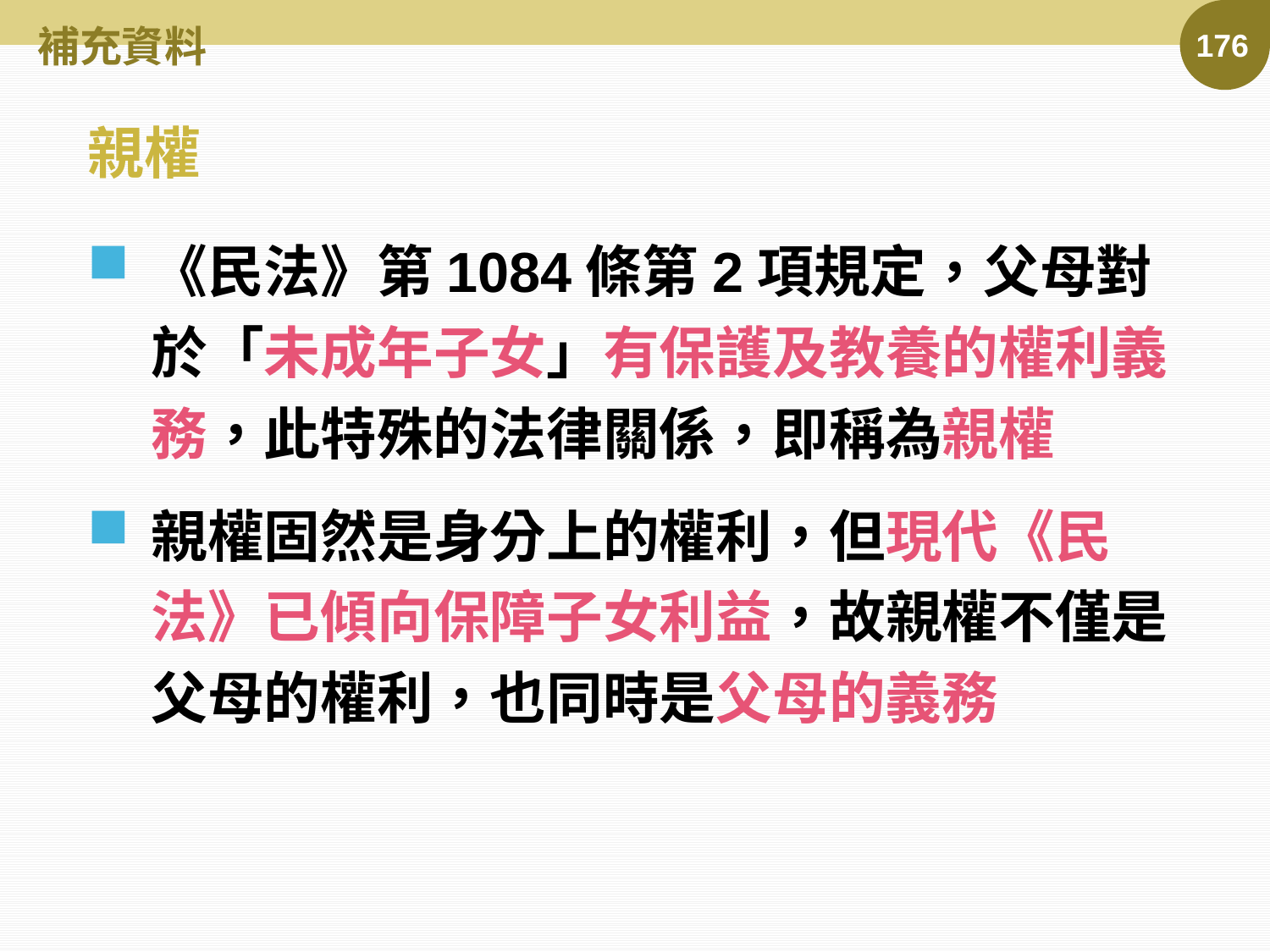

# 補充資料
176
親權

《民法》第1084條第2項規定，父母對於「未成年子女」有保護及教養的權利義務，此特殊的法律關係，即稱為親權
親權固然是身分上的權利，但現代《民法》已傾向保障子女利益，故親權不僅是父母的權利，也同時是父母的義務